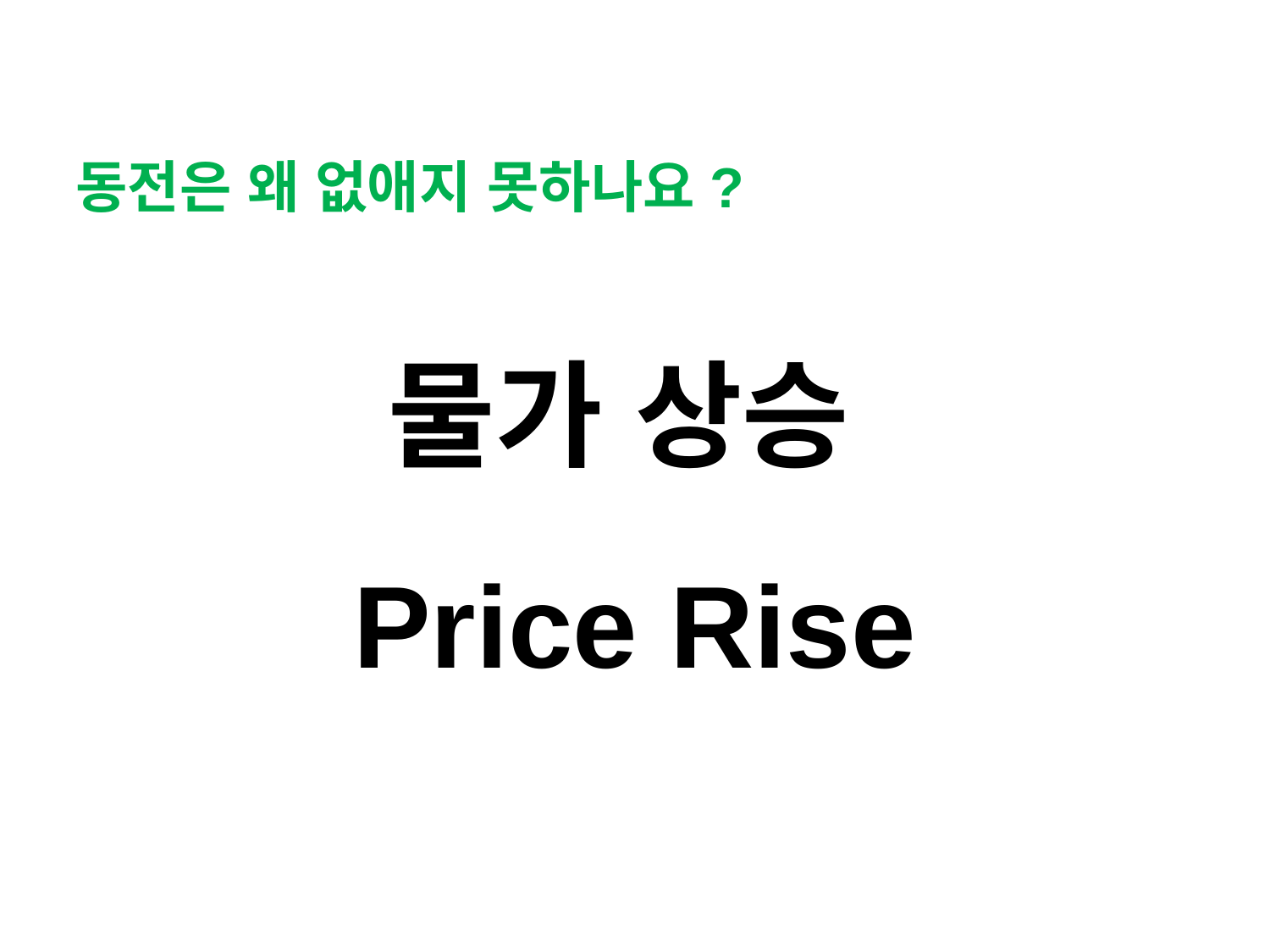

동전은 왜 없애지 못하나요?
물가 상승
Price Rise